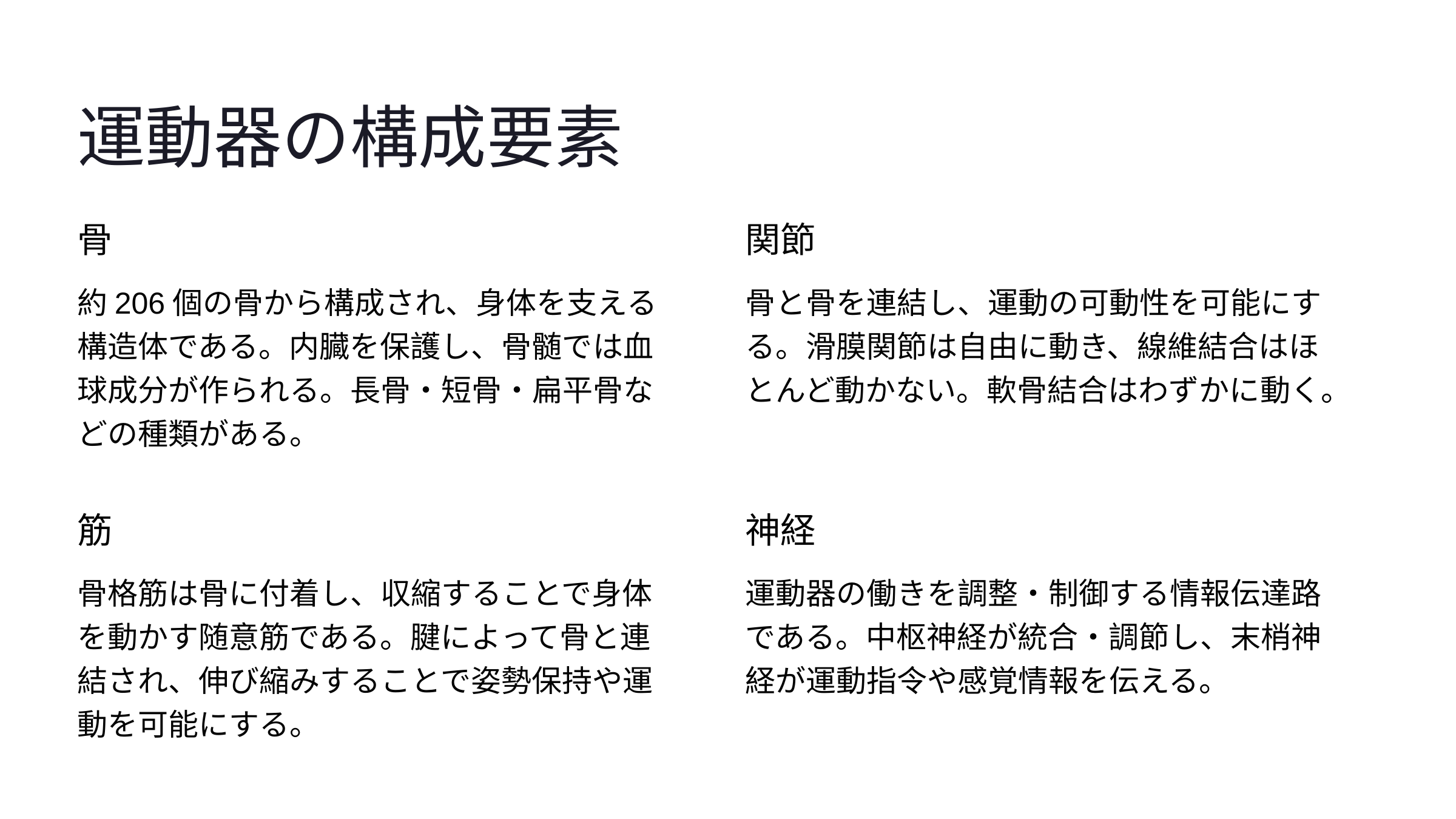

運動器の構成要素
骨
関節
約206個の骨から構成され、身体を支える構造体である。内臓を保護し、骨髄では血球成分が作られる。長骨・短骨・扁平骨などの種類がある。
骨と骨を連結し、運動の可動性を可能にする。滑膜関節は自由に動き、線維結合はほとんど動かない。軟骨結合はわずかに動く。
筋
神経
骨格筋は骨に付着し、収縮することで身体を動かす随意筋である。腱によって骨と連結され、伸び縮みすることで姿勢保持や運動を可能にする。
運動器の働きを調整・制御する情報伝達路である。中枢神経が統合・調節し、末梢神経が運動指令や感覚情報を伝える。